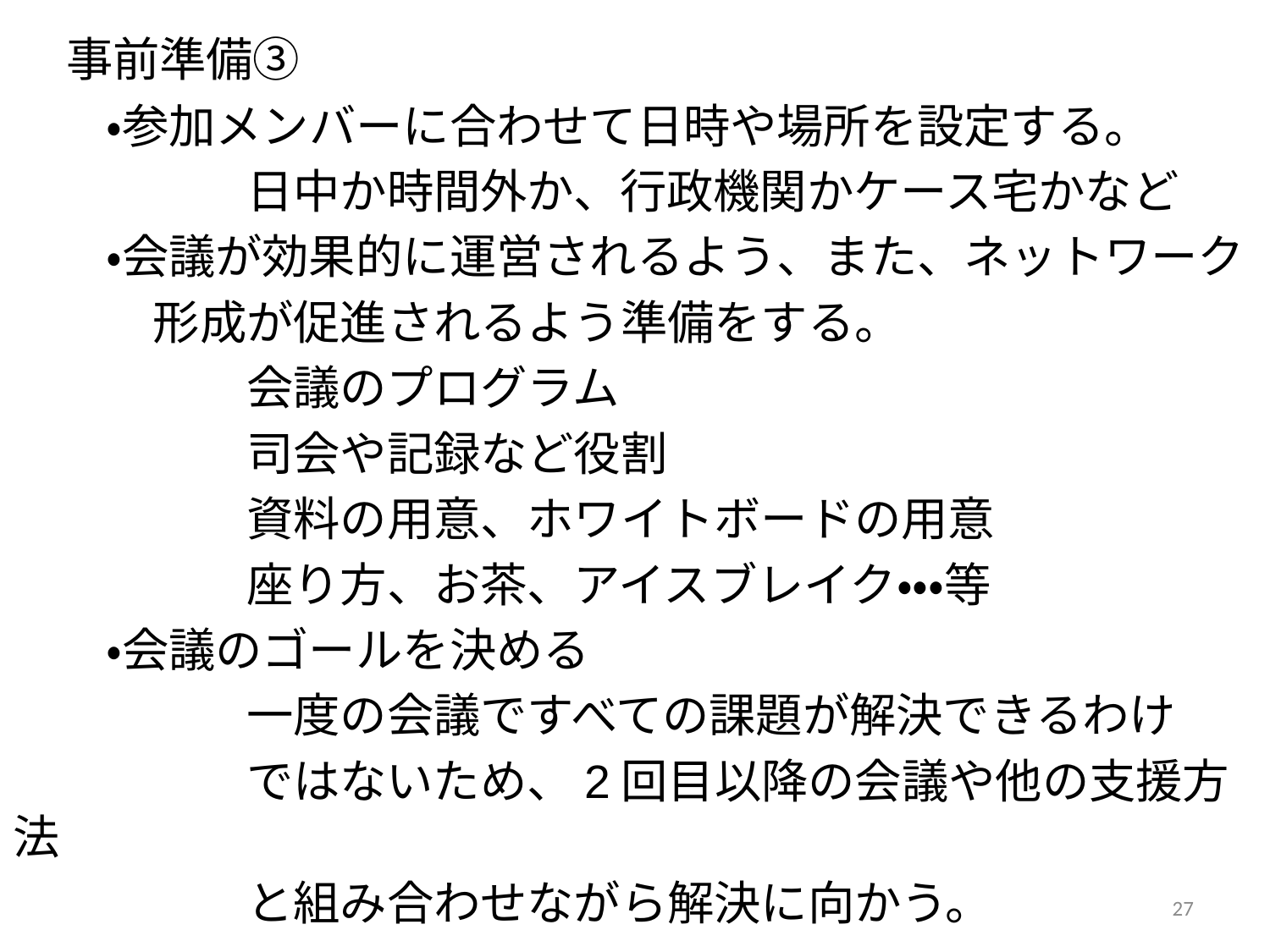

事前準備③
　　・参加メンバーに合わせて日時や場所を設定する。
　　　　　日中か時間外か、行政機関かケース宅かなど
　　・会議が効果的に運営されるよう、また、ネットワーク
　　　形成が促進されるよう準備をする。
　　　　　会議のプログラム
　　　　　司会や記録など役割
　　　　　資料の用意、ホワイトボードの用意
　　　　　座り方、お茶、アイスブレイク・・・等
　　・会議のゴールを決める
　　　　　一度の会議ですべての課題が解決できるわけ
　　　　　ではないため、2回目以降の会議や他の支援方法
　　　　　と組み合わせながら解決に向かう。
27